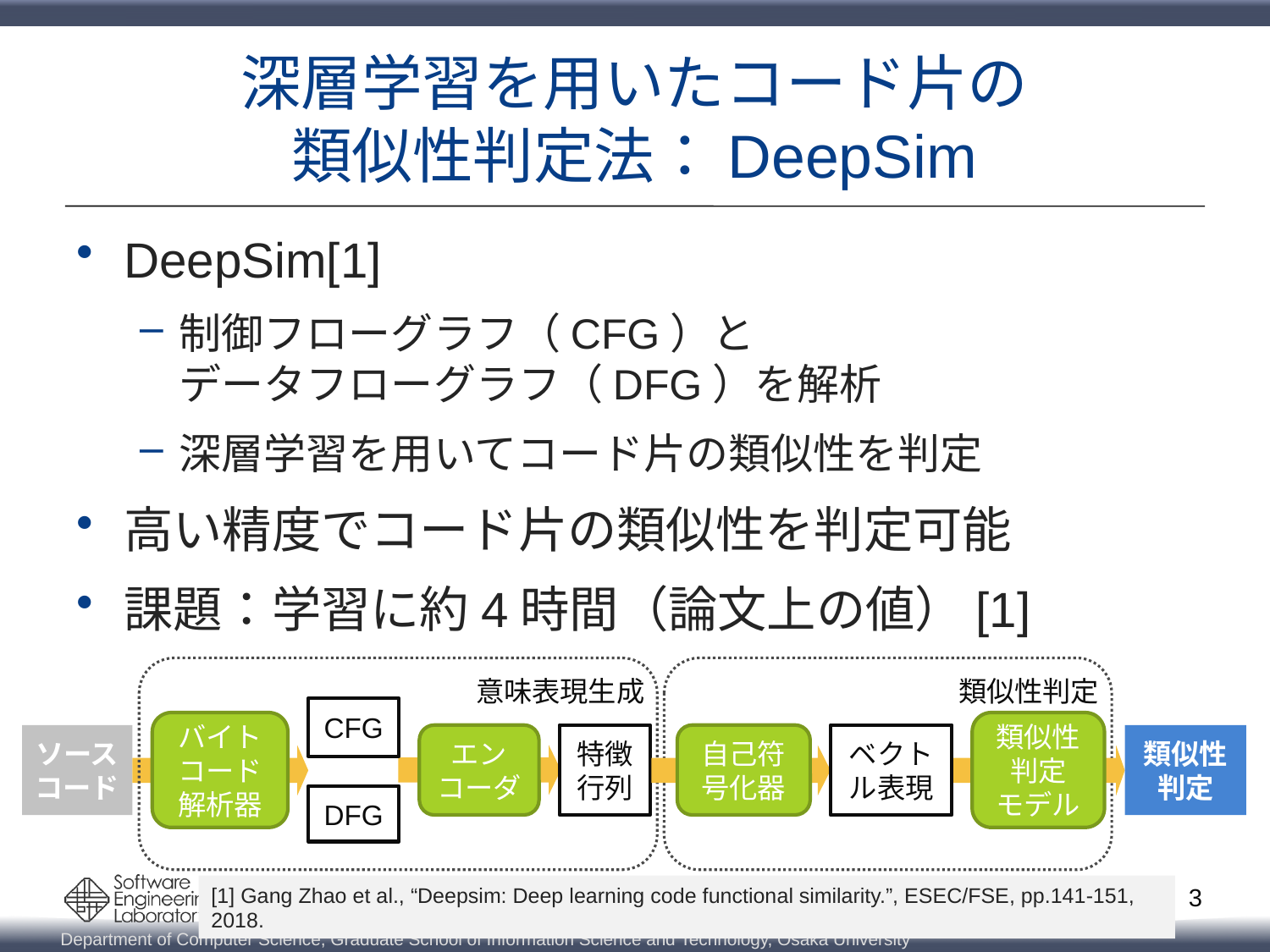

# 深層学習を用いたコード片の 類似性判定法：DeepSim
DeepSim[1]
制御フローグラフ（CFG）と
データフローグラフ（DFG）を解析
深層学習を用いてコード片の類似性を判定
高い精度でコード片の類似性を判定可能
課題：学習に約4時間（論文上の値）[1]

意味表現生成
CFG
DFG
バイトコード
解析器
エン
コーダ
特徴
行列

類似性判定
類似性
判定
モデル
ソースコード
自己符号化器
ベクトル表現
類似性判定

[1] Gang Zhao et al., “Deepsim: Deep learning code functional similarity.”, ESEC/FSE, pp.141-151, 2018.
3